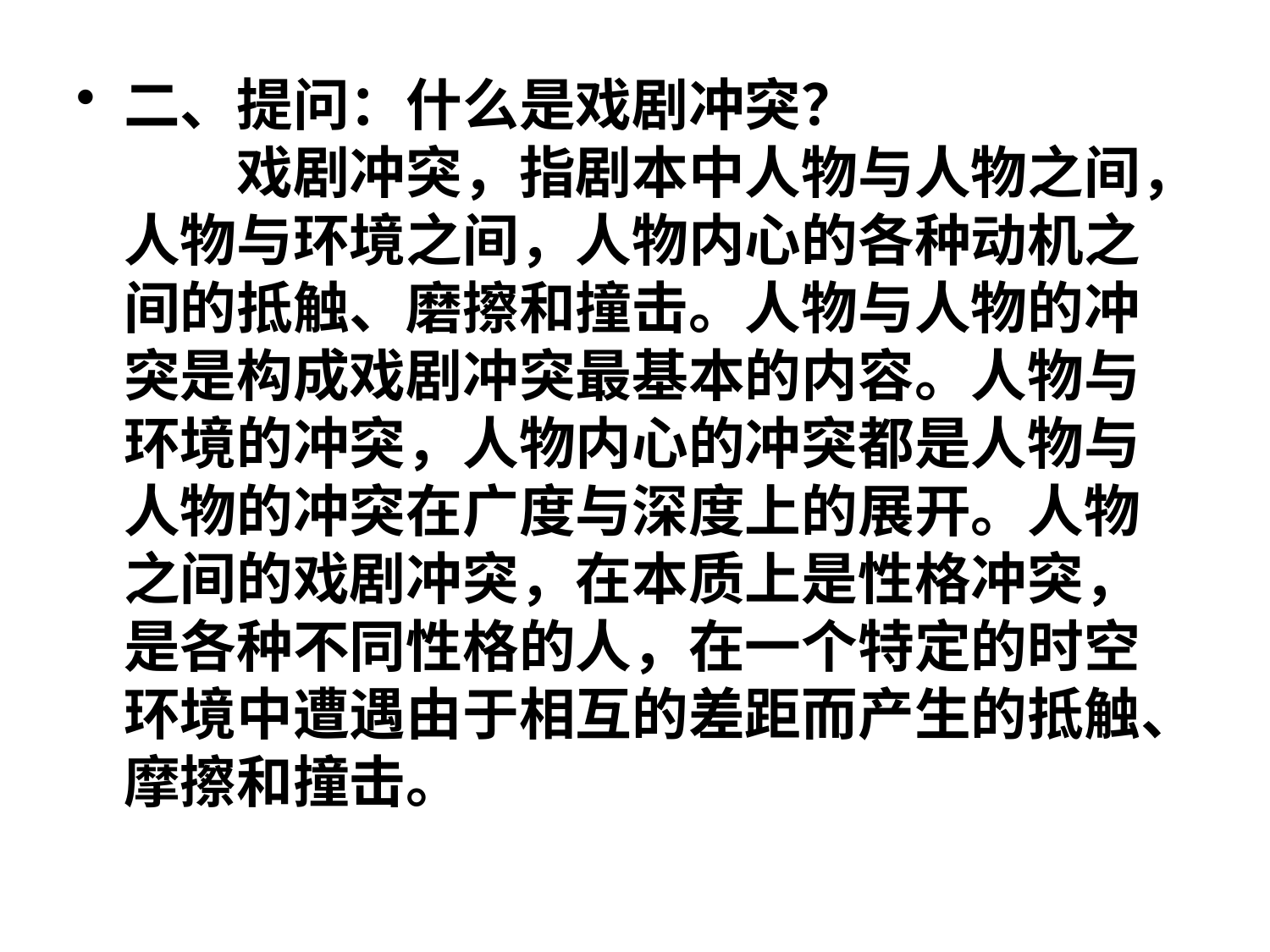

#
二、提问：什么是戏剧冲突？ 
　　戏剧冲突，指剧本中人物与人物之间，人物与环境之间，人物内心的各种动机之间的抵触、磨擦和撞击。人物与人物的冲突是构成戏剧冲突最基本的内容。人物与环境的冲突，人物内心的冲突都是人物与人物的冲突在广度与深度上的展开。人物之间的戏剧冲突，在本质上是性格冲突，是各种不同性格的人，在一个特定的时空环境中遭遇由于相互的差距而产生的抵触、摩擦和撞击。